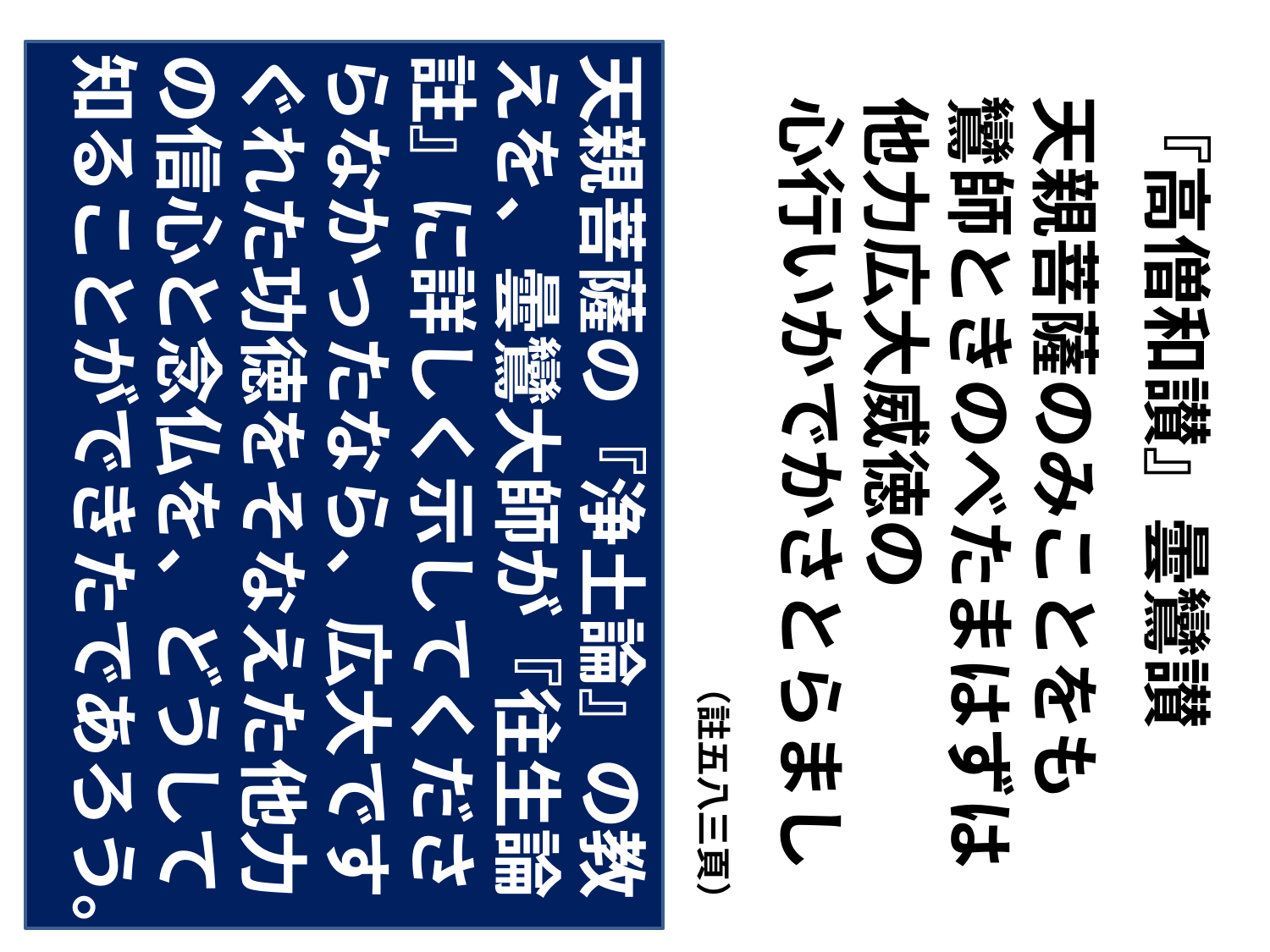

天親菩薩のみことをも
　鸞師ときのべたまはずは
　他力広大威徳の
　心行いかでかさとらまし
　　　　　　     　　（註五八三頁）
天親菩薩の『浄土論』の教えを、曇鸞大師が『往生論註』に詳しく示してくださらなかったなら、広大ですぐれた功徳をそなえた他力の信心と念仏を、どうして知ることができたであろう。

『高僧和讃』曇鸞讃